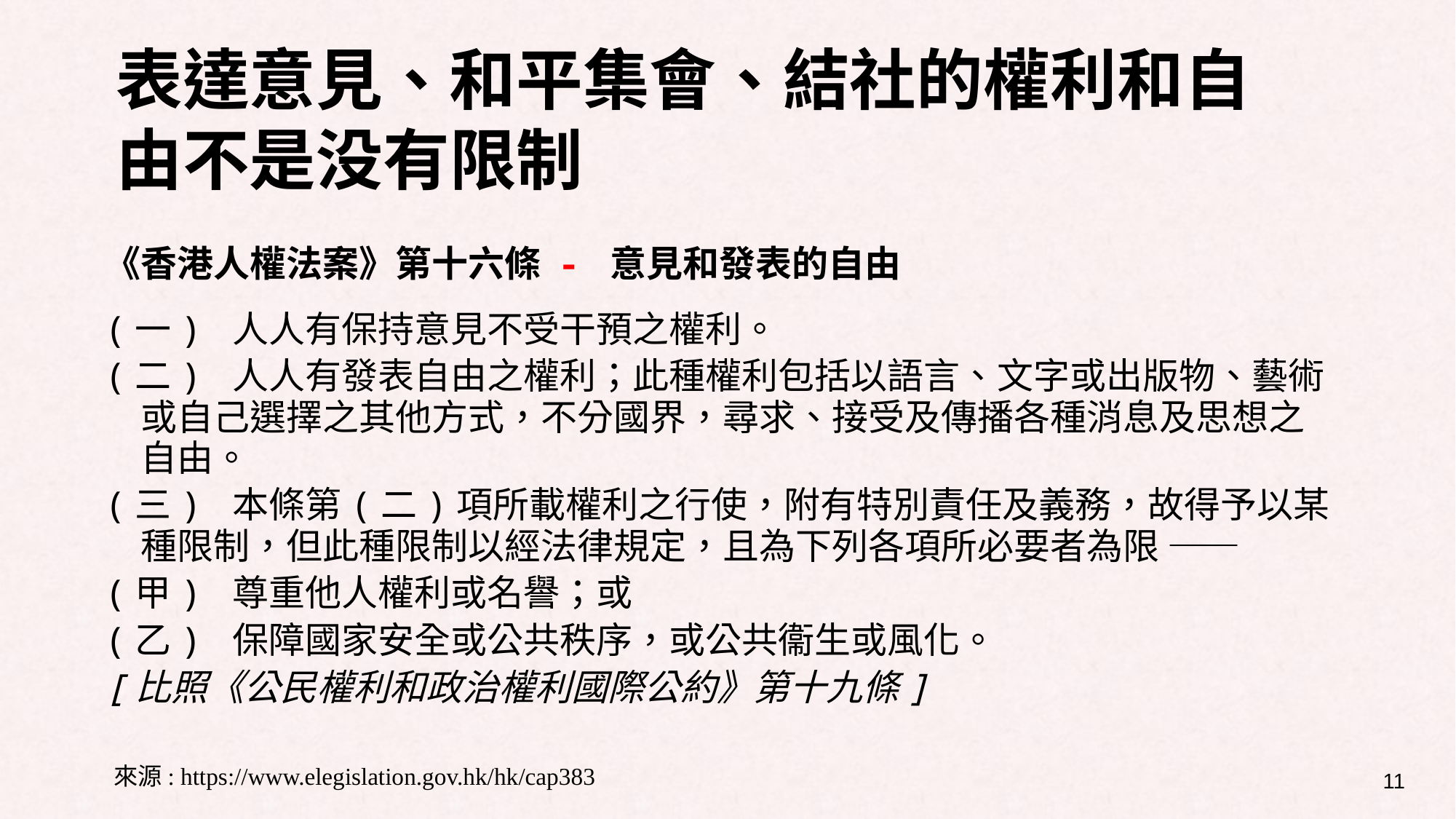

表達意見、和平集會、結社的權利和自由不是没有限制
《香港人權法案》第十六條 - 意見和發表的自由
(一) 人人有保持意見不受干預之權利。
(二) 人人有發表自由之權利；此種權利包括以語言、文字或出版物、藝術或自己選擇之其他方式，不分國界，尋求、接受及傳播各種消息及思想之自由。
(三) 本條第(二)項所載權利之行使，附有特別責任及義務，故得予以某種限制，但此種限制以經法律規定，且為下列各項所必要者為限 ——
(甲) 尊重他人權利或名譽；或
(乙) 保障國家安全或公共秩序，或公共衞生或風化。
[比照《公民權利和政治權利國際公約》第十九條]
來源: https://www.elegislation.gov.hk/hk/cap383
11